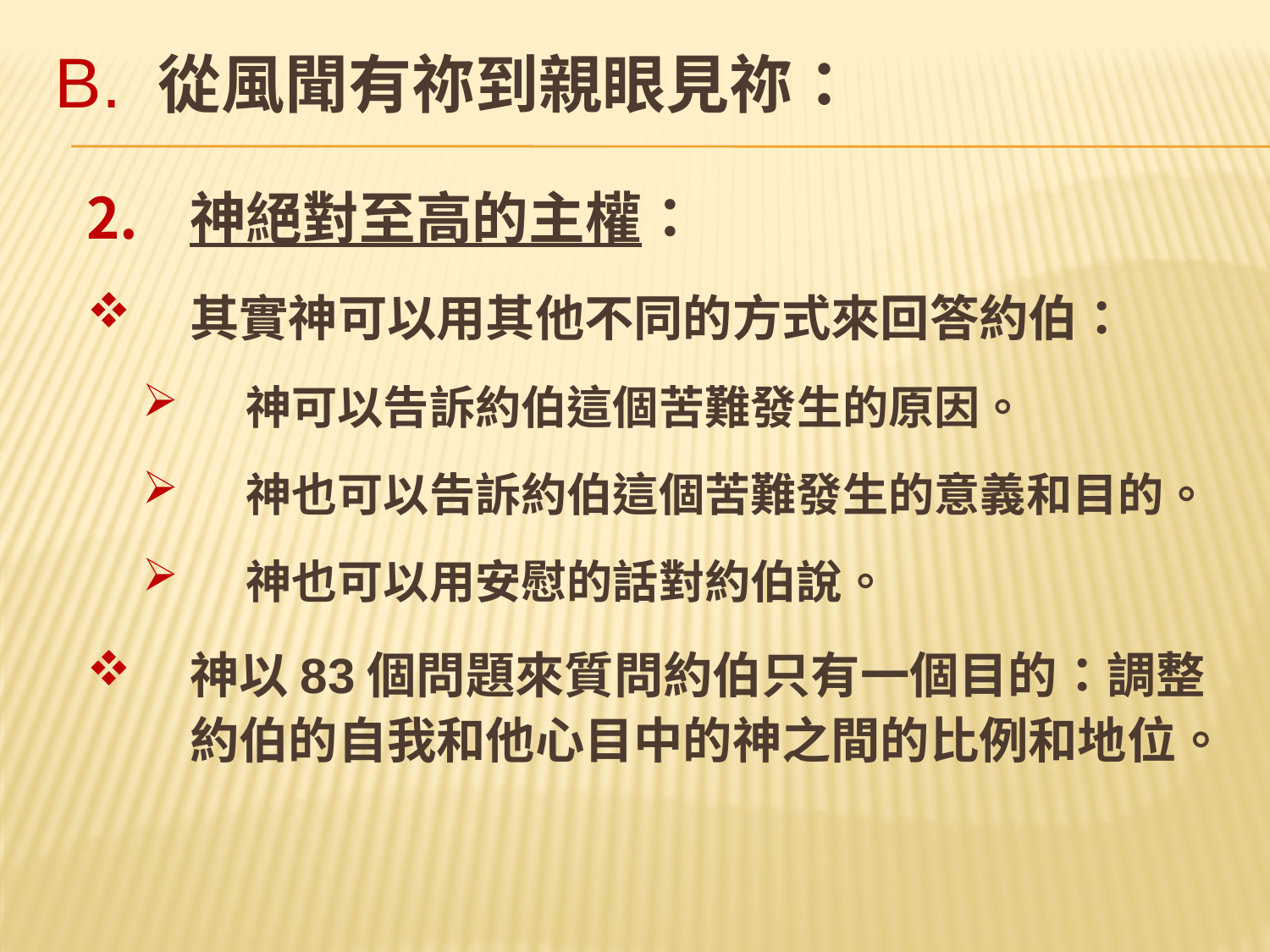

# B. 從風聞有祢到親眼見祢：
神絕對至高的主權：
其實神可以用其他不同的方式來回答約伯：
神可以告訴約伯這個苦難發生的原因。
神也可以告訴約伯這個苦難發生的意義和目的。
神也可以用安慰的話對約伯說。
神以83個問題來質問約伯只有一個目的：調整約伯的自我和他心目中的神之間的比例和地位。